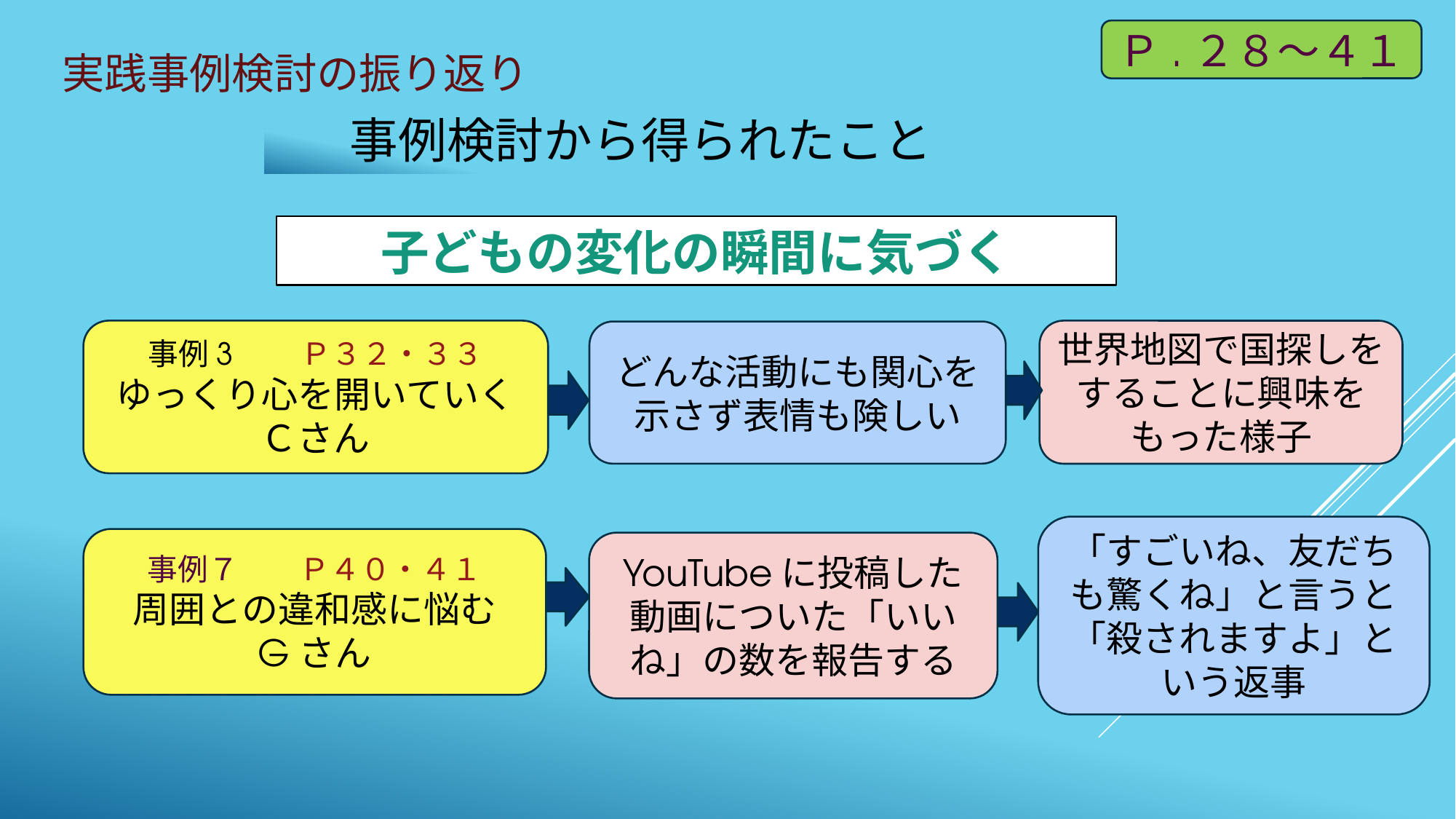

Ｐ.２８～４１
# 実践事例検討の振り返り
事例検討から得られたこと
子どもの変化の瞬間に気づく
事例3　　Ｐ３２・３３
ゆっくり心を開いていくＣさん
世界地図で国探しをすることに興味をもった様子
どんな活動にも関心を示さず表情も険しい

「すごいね、友だちも驚くね」と言うと「殺されますよ」という返事
事例７　　Ｐ４０・４１
周囲との違和感に悩む
Gさん
YouTubeに投稿した動画についた「いいね」の数を報告する